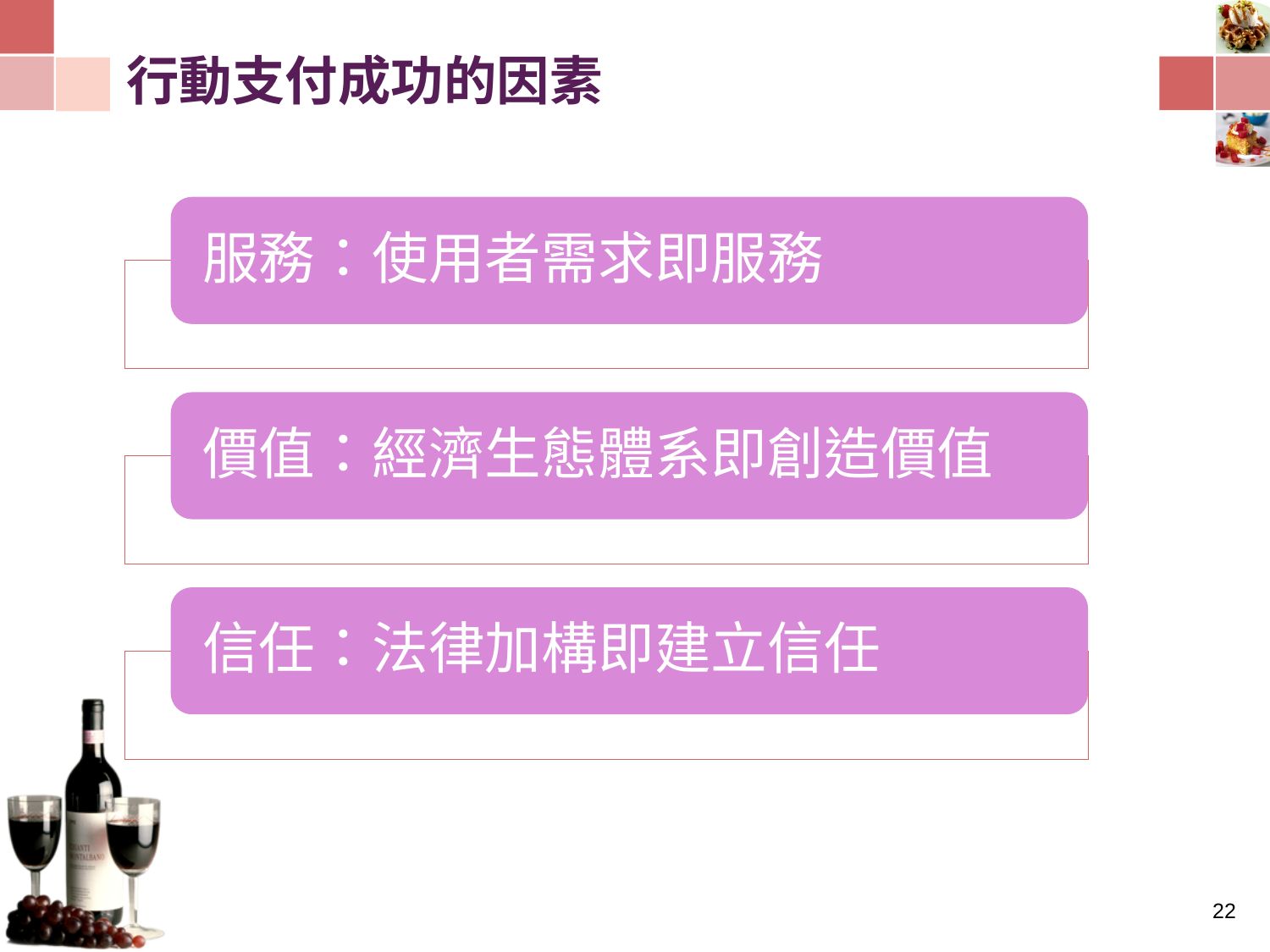

# 行動支付成功的因素
服務：使用者需求即服務

價值：經濟生態體系即創造價值

信任：法律加構即建立信任

22